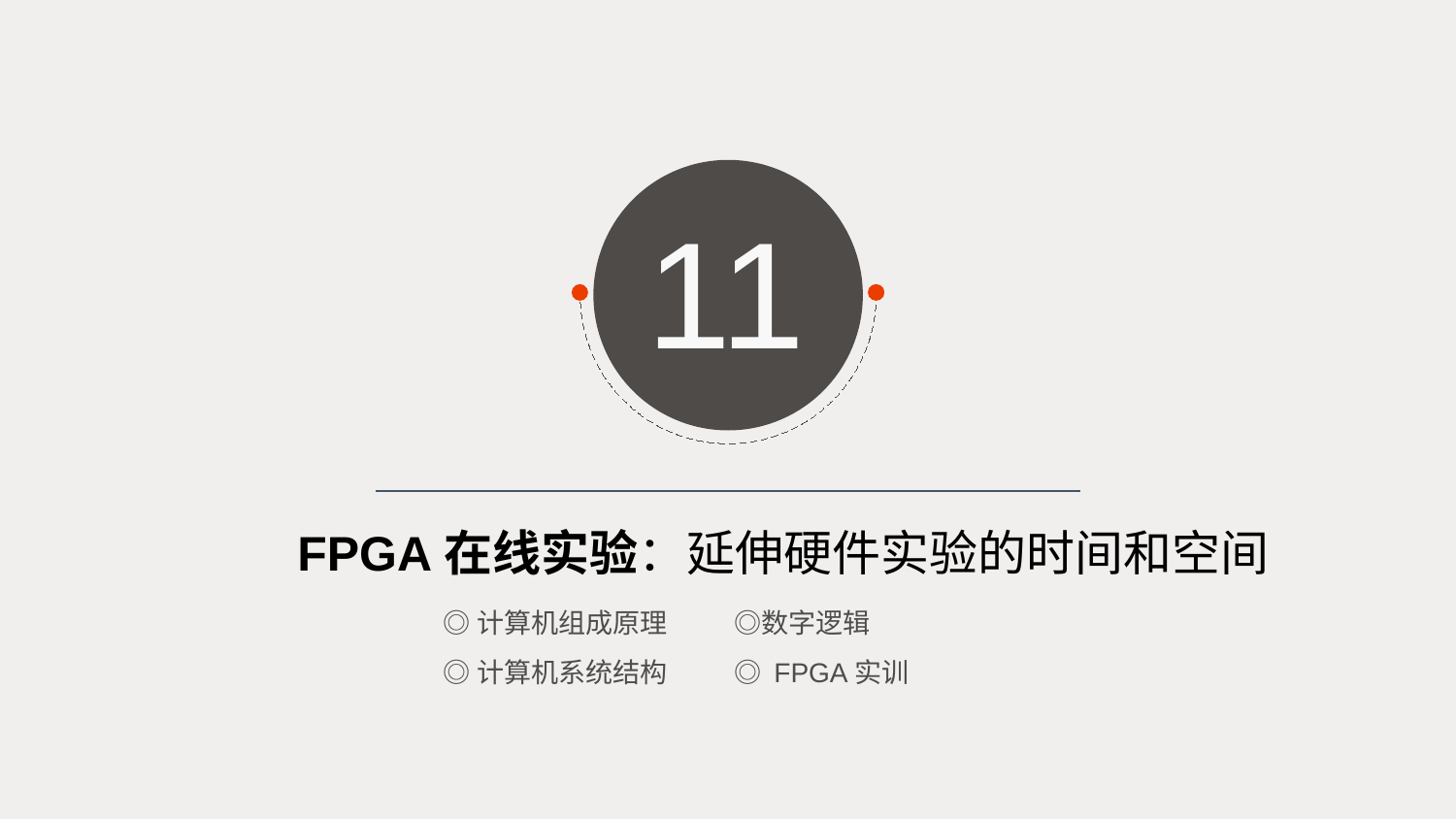

11

FPGA在线实验：延伸硬件实验的时间和空间
◎计算机组成原理	◎数字逻辑
◎计算机系统结构	◎ FPGA实训